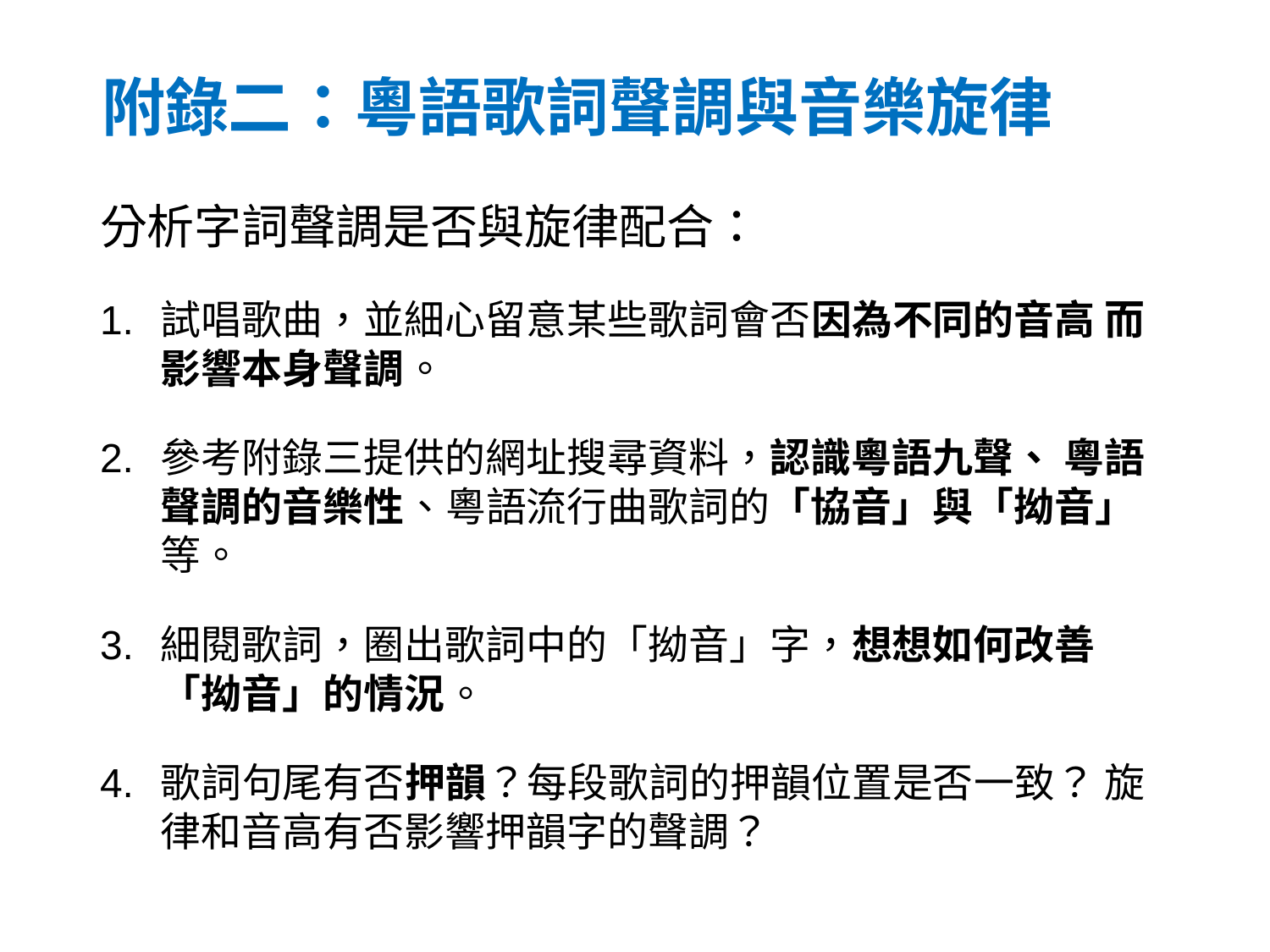

# 附錄二：粵語歌詞聲調與音樂旋律
分析字詞聲調是否與旋律配合：
試唱歌曲，並細心留意某些歌詞會否因為不同的音高 而影響本身聲調。
參考附錄三提供的網址搜尋資料，認識粵語九聲、 粵語聲調的音樂性、粵語流行曲歌詞的「協音」與「拗音」等。
細閱歌詞，圈出歌詞中的「拗音」字，想想如何改善「拗音」的情況。
歌詞句尾有否押韻？每段歌詞的押韻位置是否⼀致？ 旋律和音高有否影響押韻字的聲調？